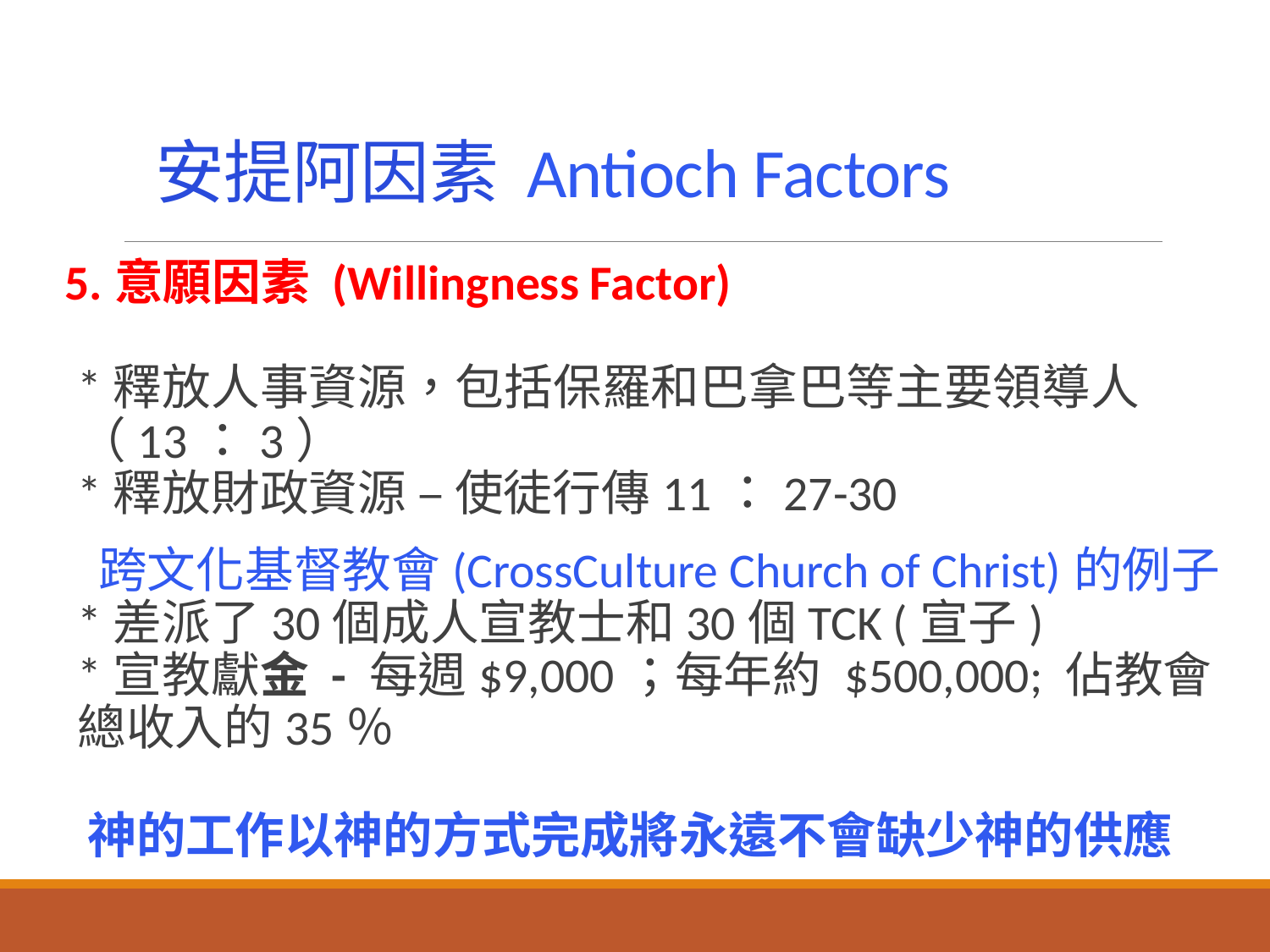

安提阿因素 Antioch Factors
5.意願因素 (Willingness Factor)
*釋放人事資源，包括保羅和巴拿巴等主要領導人（13：3）
*釋放財政資源 – 使徒行傳11：27-30
  跨文化基督教會(CrossCulture Church of Christ)的例子
*差派了30個成人宣教士和30個TCK (宣子)
*宣教獻金 - 每週$9,000；每年約 $500,000; 佔教會總收入的35％
神的工作以神的方式完成將永遠不會缺少神的供應